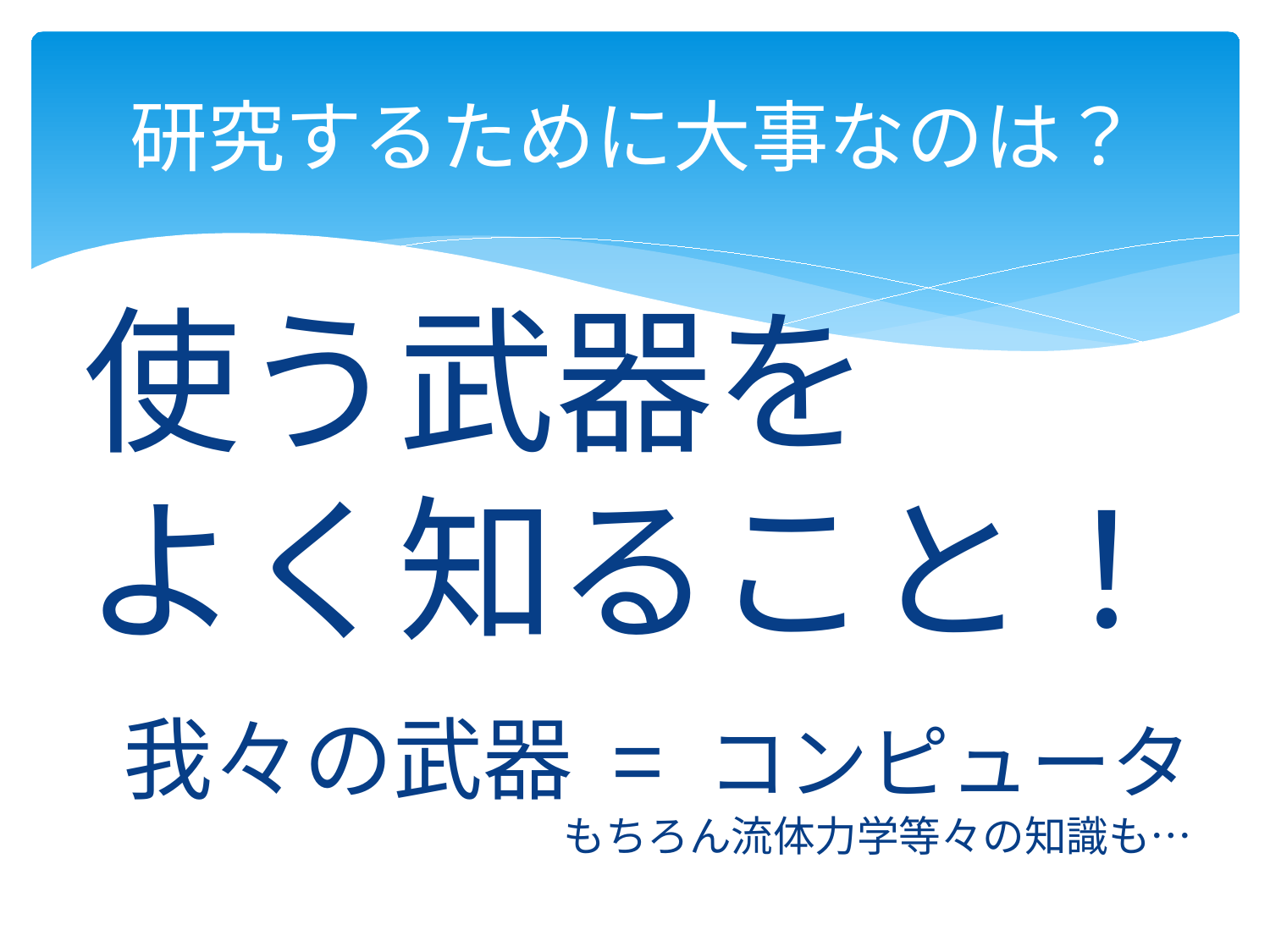

# 研究するために大事なのは？
使う武器を
よく知ること！
我々の武器 = コンピュータ
	  もちろん流体力学等々の知識も…